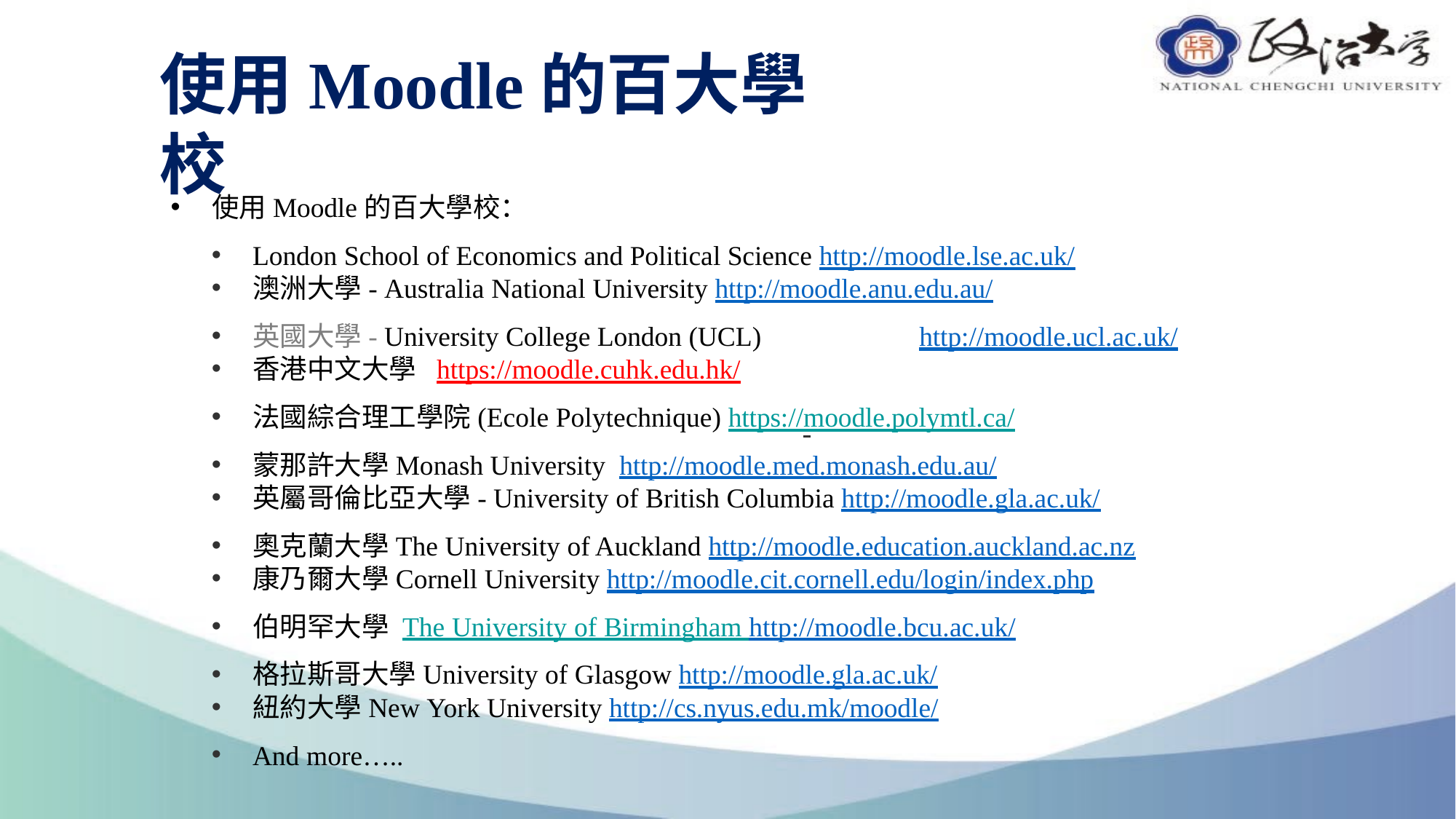

# 使用Moodle的百大學校
使用Moodle的百大學校：
London School of Economics and Political Science http://moodle.lse.ac.uk/
澳洲大學- Australia National University http://moodle.anu.edu.au/
英國大學- University College London (UCL)	http://moodle.ucl.ac.uk/
香港中文大學  https://moodle.cuhk.edu.hk/
法國綜合理工學院(Ecole Polytechnique) https://moodle.polymtl.ca/
蒙那許大學Monash University  http://moodle.med.monash.edu.au/
英屬哥倫比亞大學- University of British Columbia http://moodle.gla.ac.uk/
奧克蘭大學The University of Auckland http://moodle.education.auckland.ac.nz
康乃爾大學Cornell University http://moodle.cit.cornell.edu/login/index.php
伯明罕大學 The University of Birmingham http://moodle.bcu.ac.uk/
格拉斯哥大學University of Glasgow http://moodle.gla.ac.uk/
紐約大學New York University http://cs.nyus.edu.mk/moodle/
And more…..